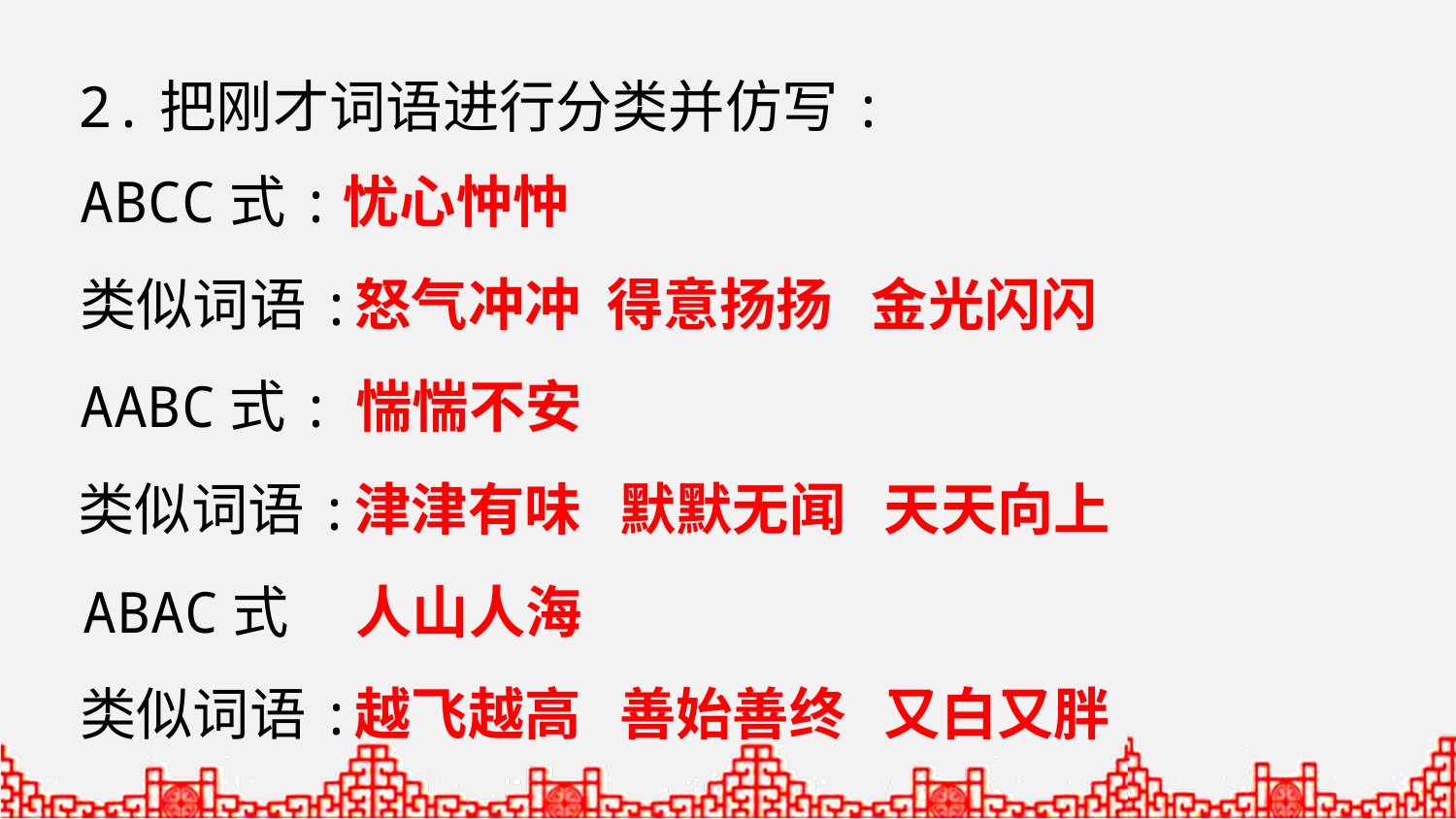

2.把刚才词语进行分类并仿写:
ABCC式:
忧心忡忡
类似词语:
怒气冲冲  得意扬扬   金光闪闪
AABC式:
惴惴不安
类似词语:
津津有味   默默无闻   天天向上
ABAC式
人山人海
类似词语:
越飞越高   善始善终   又白又胖